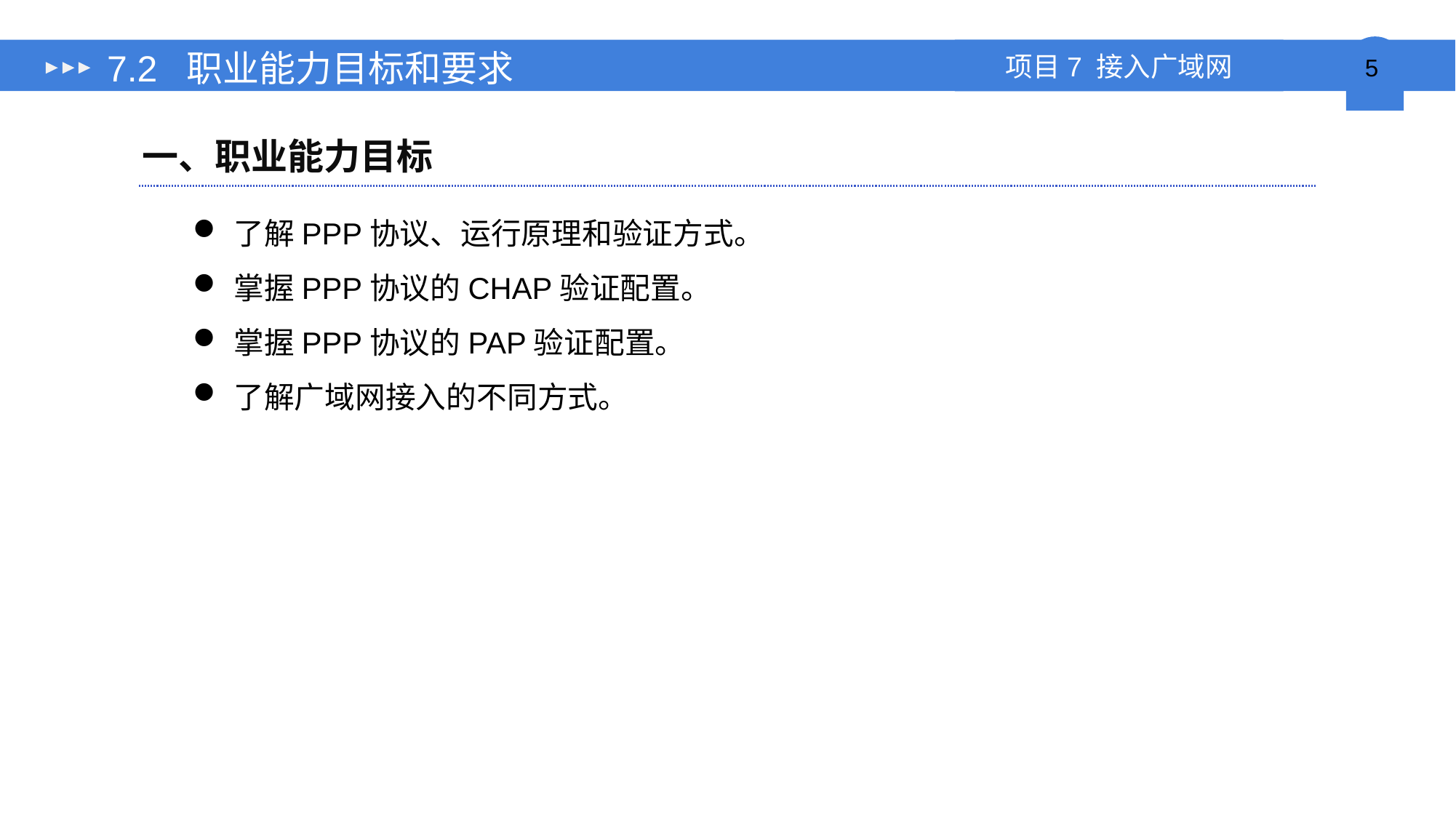

# 7.2  职业能力目标和要求
一、职业能力目标

了解PPP协议、运行原理和验证方式。
掌握PPP协议的CHAP验证配置。
掌握PPP协议的PAP验证配置。
了解广域网接入的不同方式。